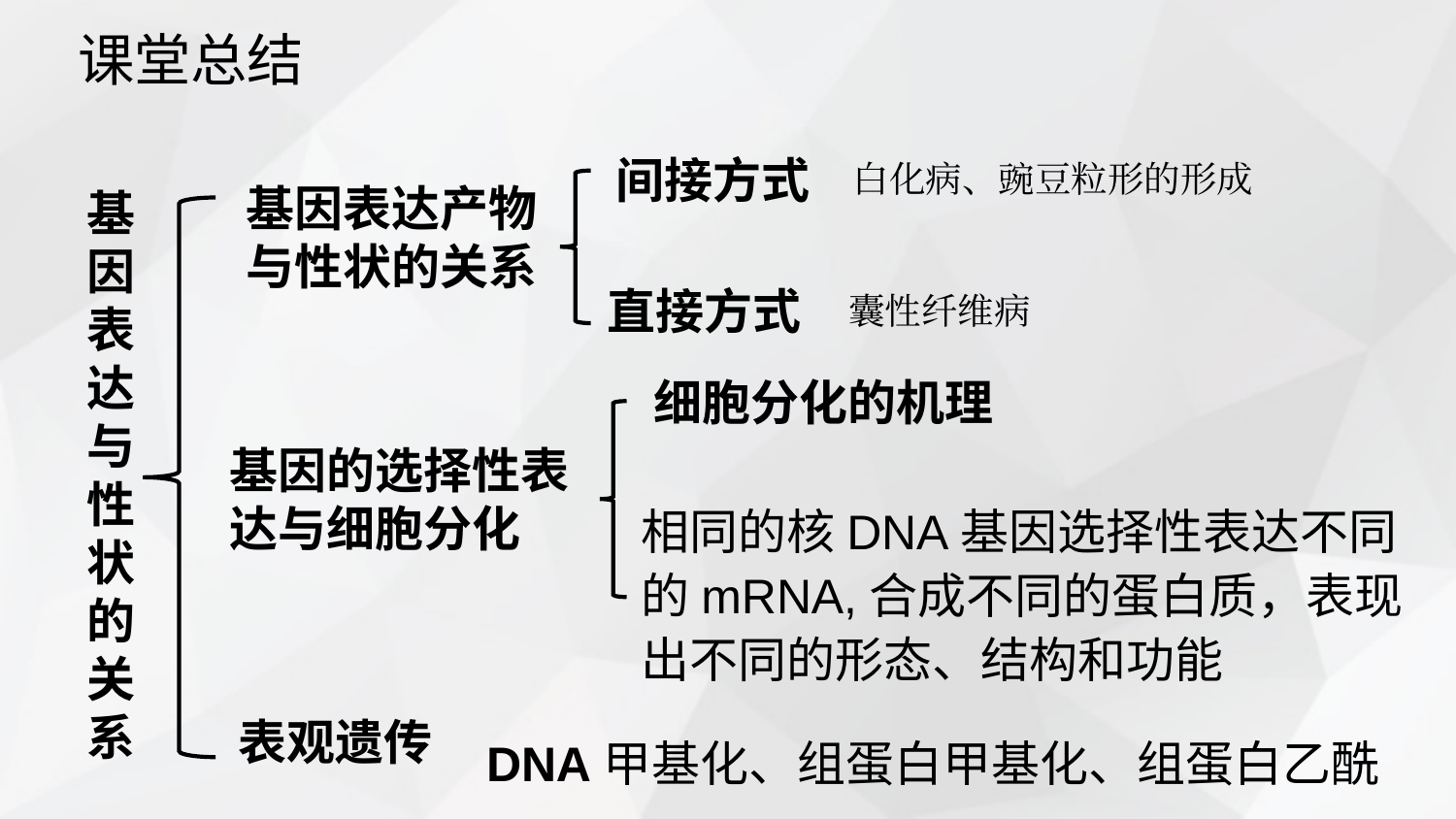

课堂总结
间接方式
白化病、豌豆粒形的形成

基因表达产物与性状的关系
基因表达与性状的关系

直接方式
囊性纤维病
细胞分化的机理

基因的选择性表达与细胞分化
相同的核DNA基因选择性表达不同的mRNA,合成不同的蛋白质，表现出不同的形态、结构和功能
DNA甲基化、组蛋白甲基化、组蛋白乙酰化
表观遗传